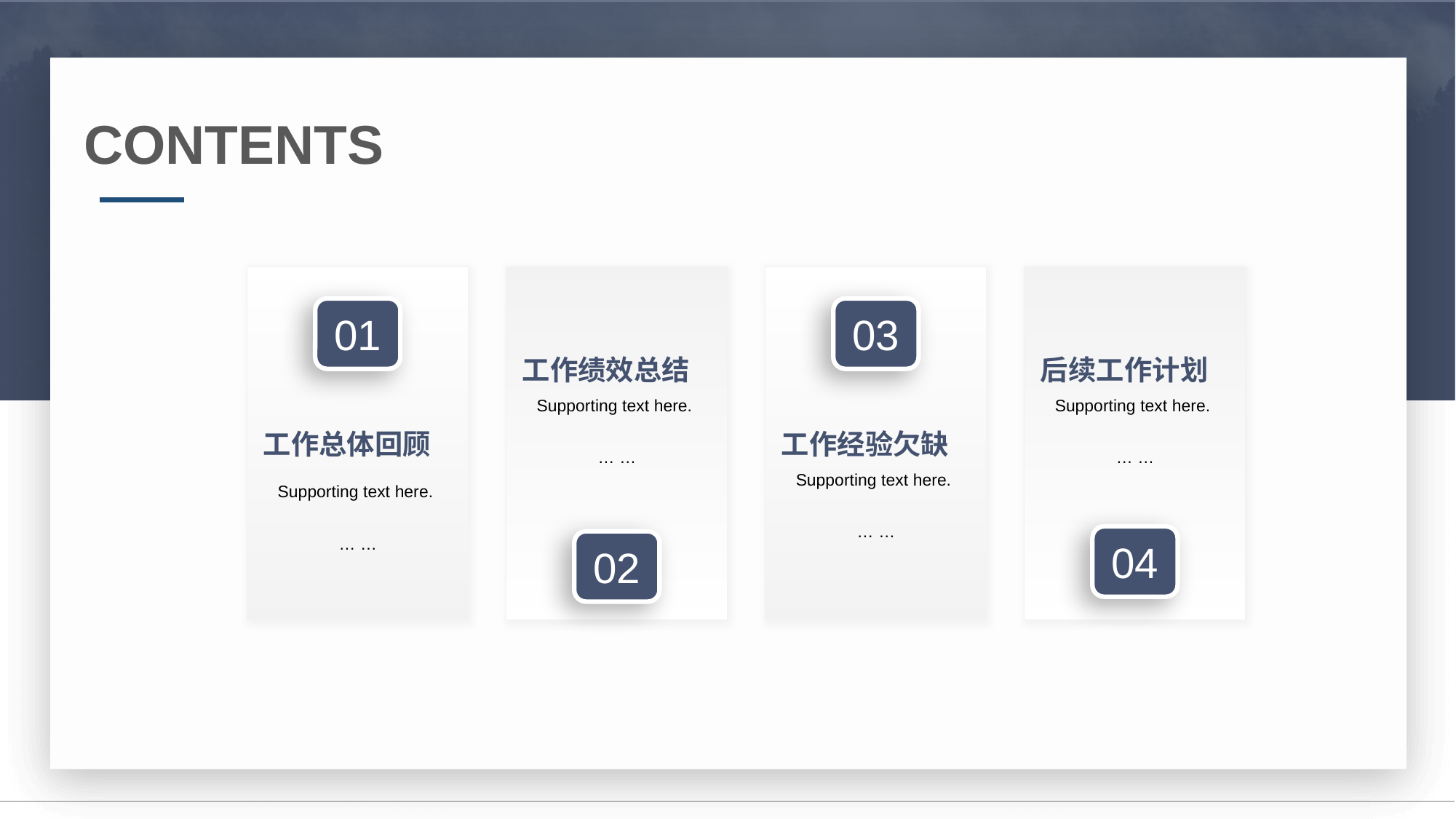

https://www.ypppt.com/
CONTENTS

01
03
工作绩效总结
后续工作计划
Supporting text here.

… …
Supporting text here.

… …
工作总体回顾
工作经验欠缺
Supporting text here.

… …
Supporting text here.

… …
04
02